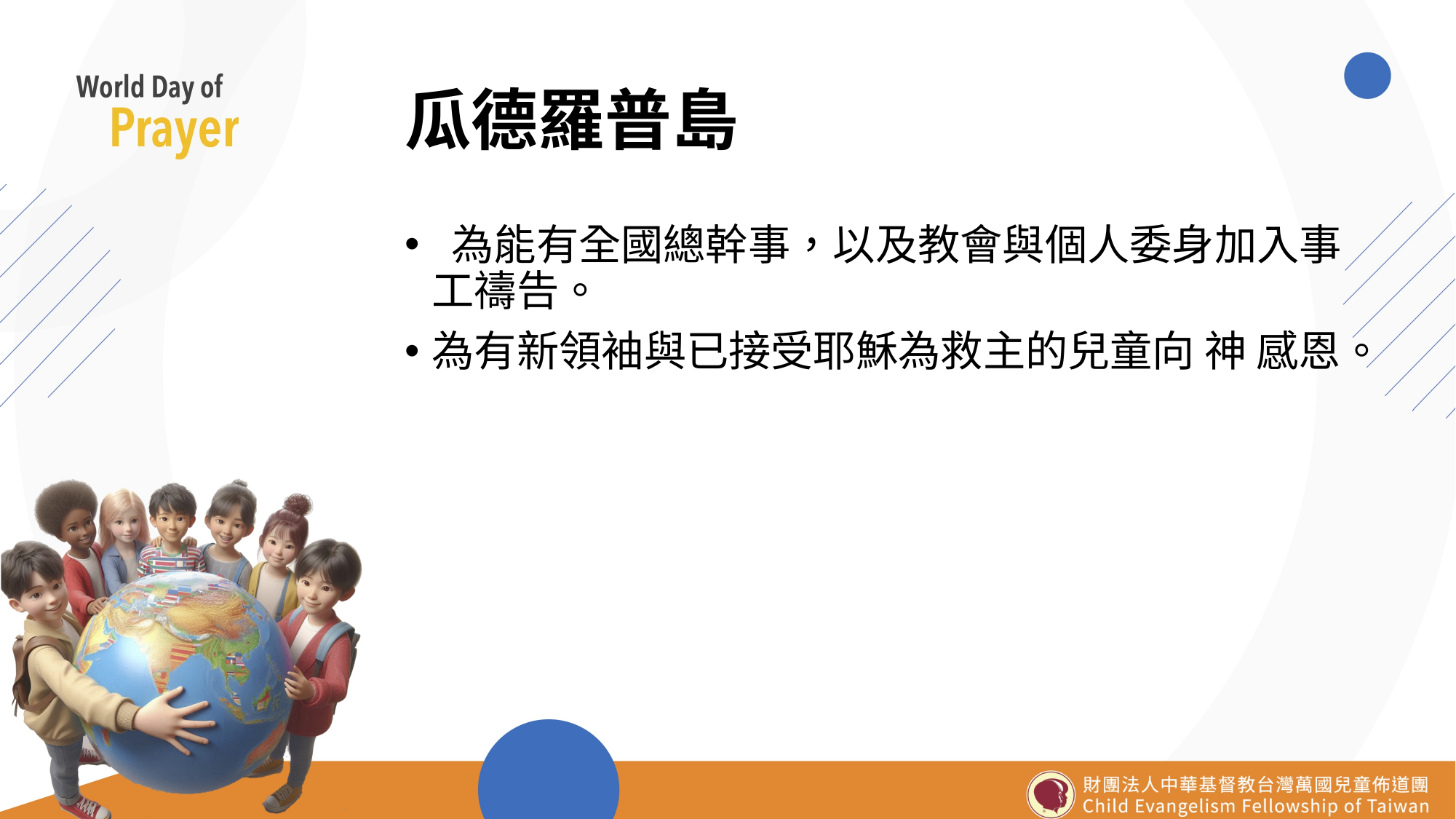

# 瓜德羅普島
 為能有全國總幹事，以及教會與個人委身加入事工禱告。
為有新領袖與已接受耶穌為救主的兒童向 神 感恩。